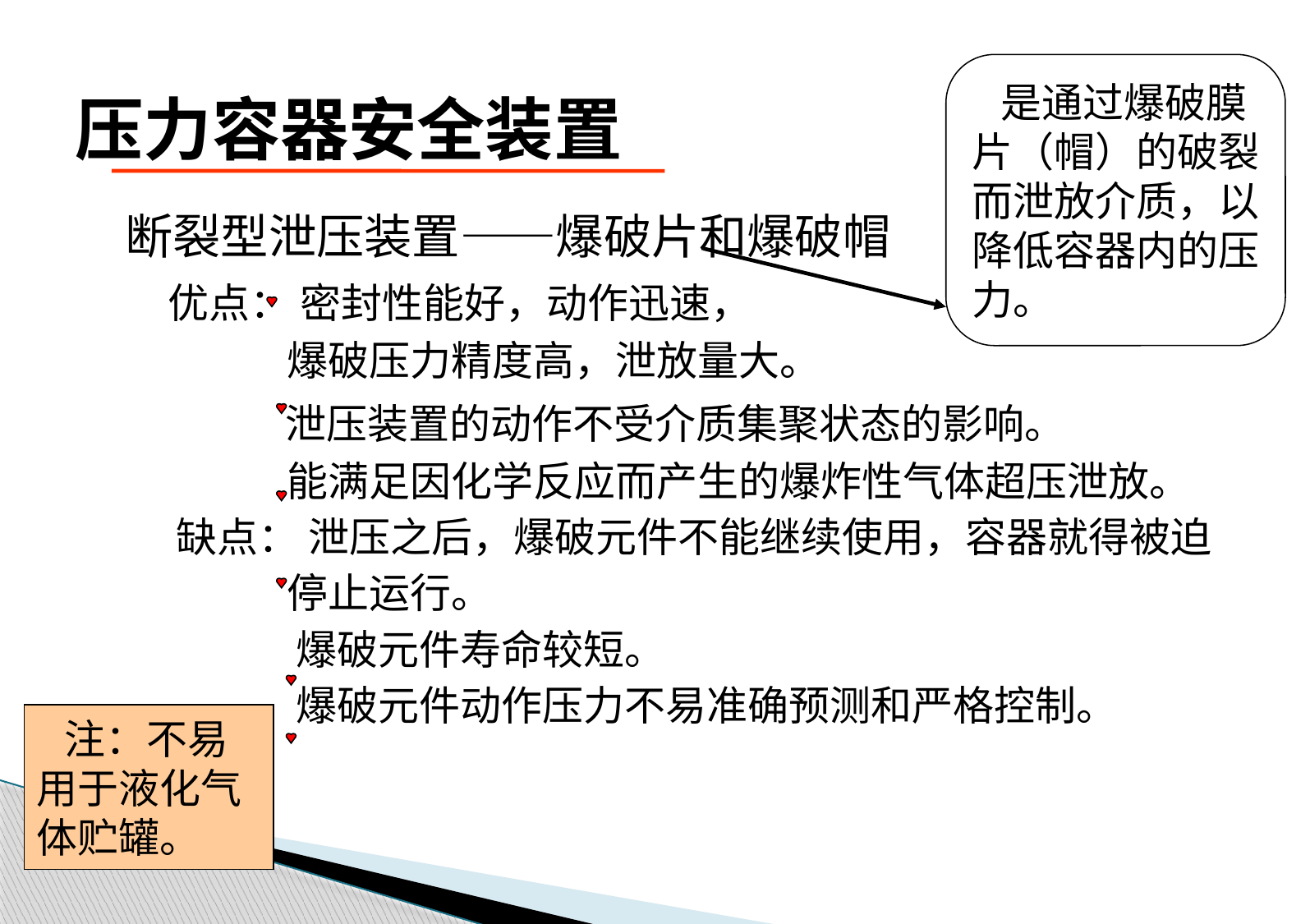

是通过爆破膜
片（帽）的破裂
而泄放介质，以
降低容器内的压
力。
# 压力容器安全装置

  断裂型泄压装置——爆破片和爆破帽
      优点： 密封性能好，动作迅速，
                    爆破压力精度高，泄放量大。
                 泄压装置的动作不受介质集聚状态的影响。
                    能满足因化学反应而产生的爆炸性气体超压泄放。
        缺点： 泄压之后，爆破元件不能继续使用，容器就得被迫
                    停止运行。
                     爆破元件寿命较短。
                     爆破元件动作压力不易准确预测和严格控制。

  注：不易
用于液化气
体贮罐。